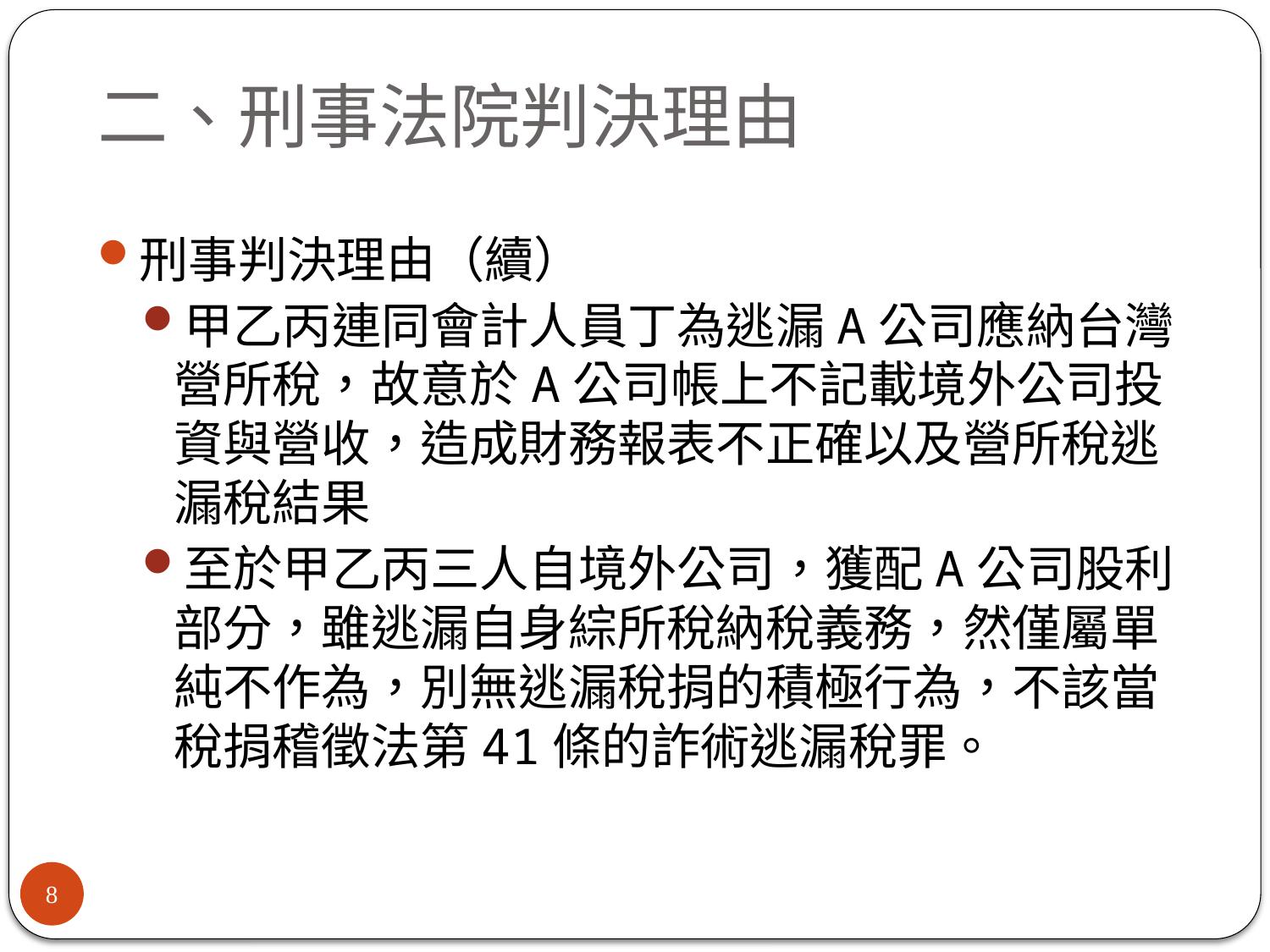

# 二、刑事法院判決理由
刑事判決理由（續）
甲乙丙連同會計人員丁為逃漏A公司應納台灣營所稅，故意於A公司帳上不記載境外公司投資與營收，造成財務報表不正確以及營所稅逃漏稅結果
至於甲乙丙三人自境外公司，獲配A公司股利部分，雖逃漏自身綜所稅納稅義務，然僅屬單純不作為，別無逃漏稅捐的積極行為，不該當稅捐稽徵法第41條的詐術逃漏稅罪。
8